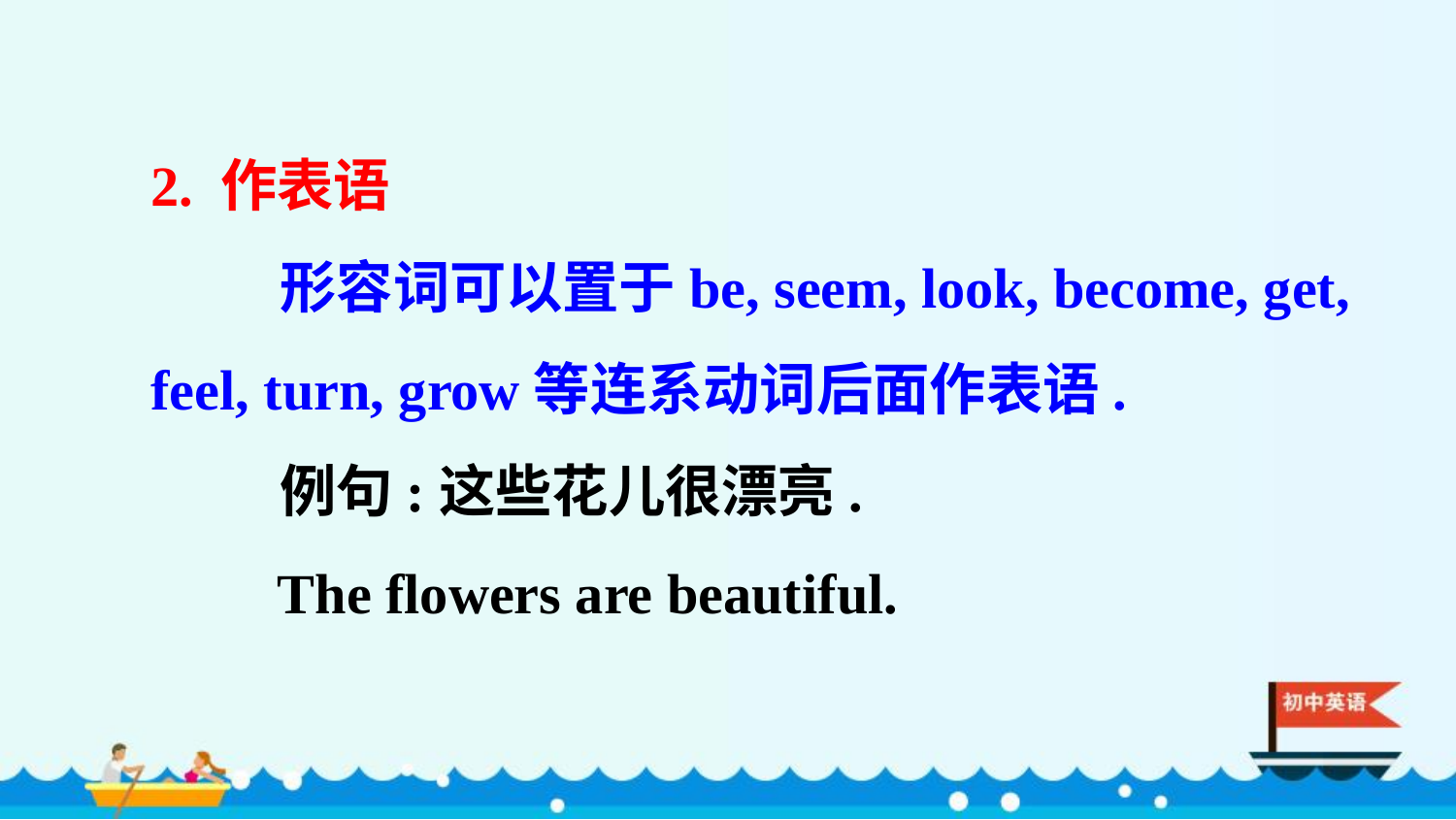

2. 作表语
         形容词可以置于be, seem, look, become, get, feel, turn, grow等连系动词后面作表语.
         例句:这些花儿很漂亮.
         The flowers are beautiful.